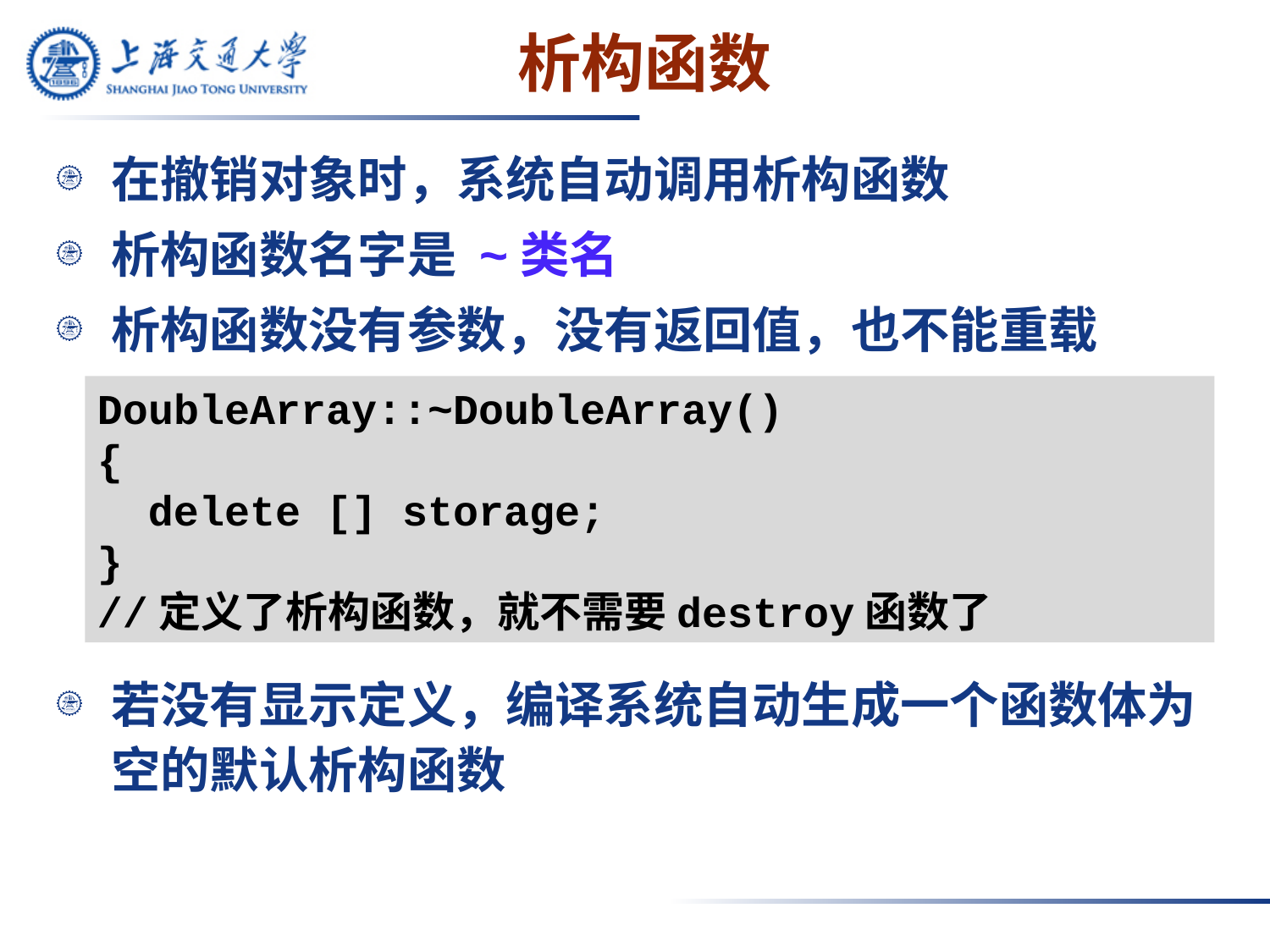

# 析构函数
在撤销对象时，系统自动调用析构函数
析构函数名字是 ~类名
析构函数没有参数，没有返回值，也不能重载

若没有显示定义，编译系统自动生成一个函数体为空的默认析构函数
DoubleArray::~DoubleArray()
{
  delete [] storage;
}
//定义了析构函数，就不需要destroy函数了